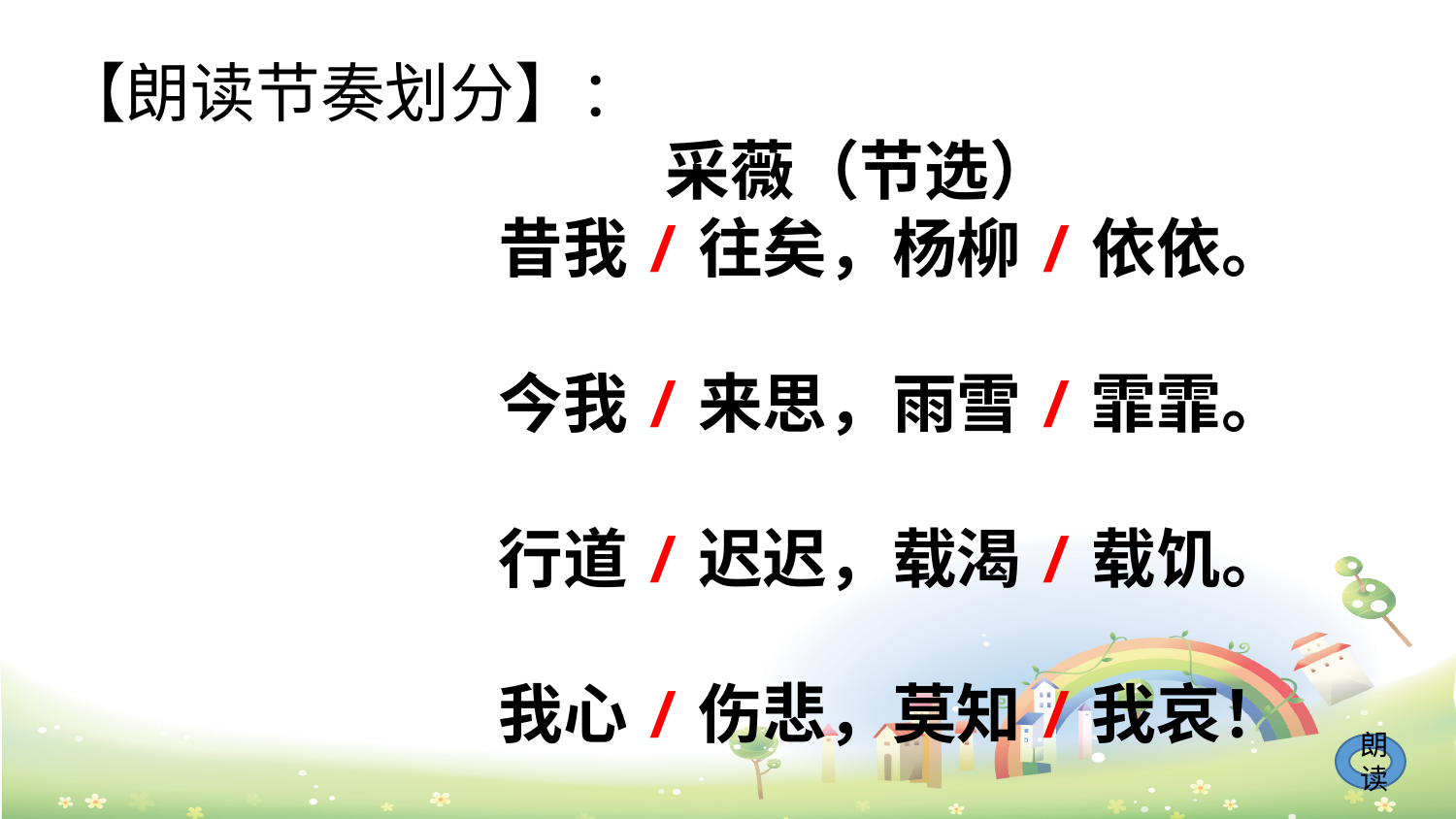

【朗读节奏划分】：
采薇（节选）
昔我/往矣，杨柳/依依。

今我/来思，雨雪/霏霏。

行道/迟迟，载渴/载饥。

我心/伤悲，莫知/我哀！
朗读